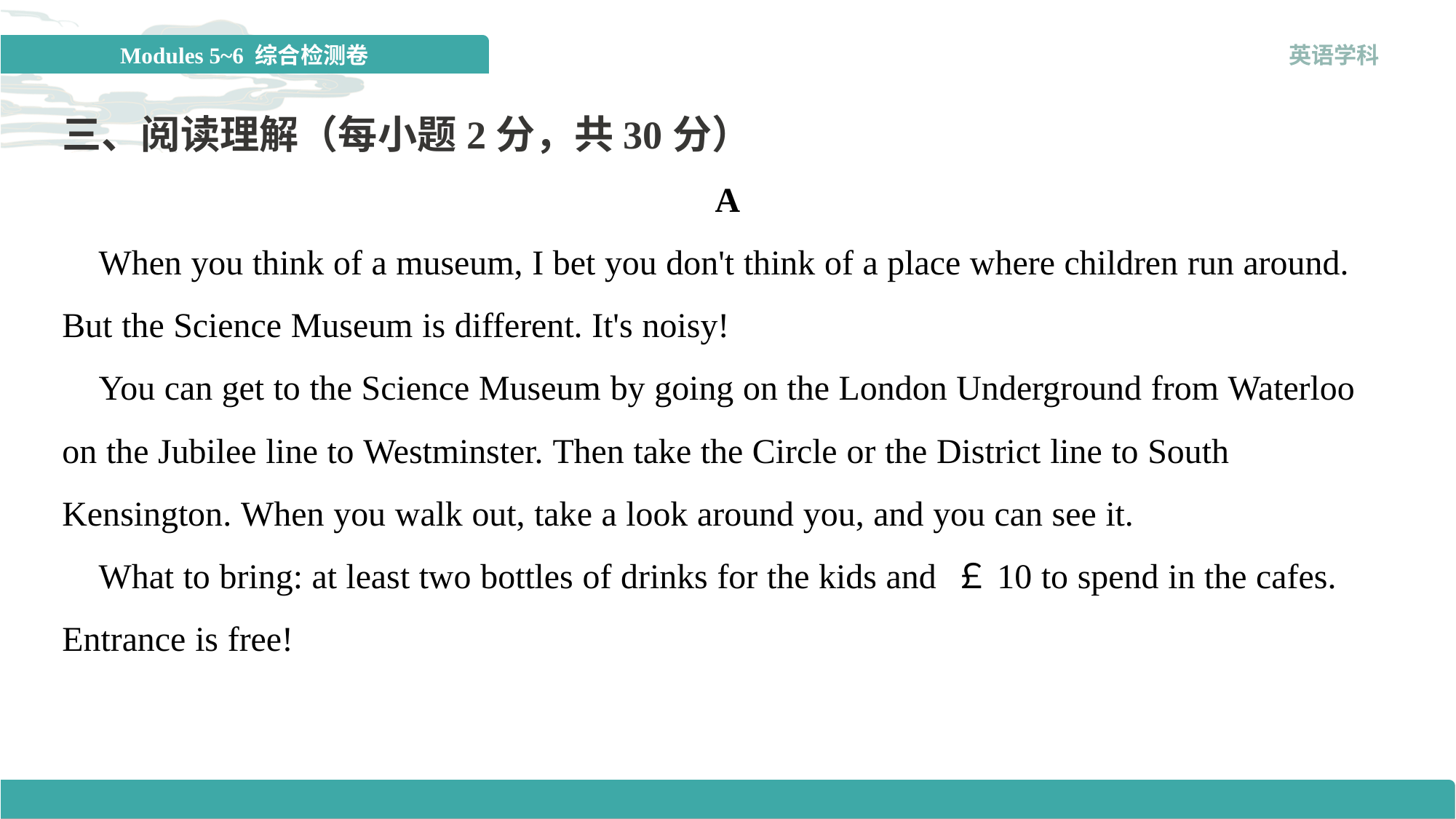

三、阅读理解（每小题2分，共30分）
A
    When you think of a museum, I bet you don't think of a place where children run around. But the Science Museum is different. It's noisy!
    You can get to the Science Museum by going on the London Underground from Waterloo on the Jubilee line to Westminster. Then take the Circle or the District line to South Kensington. When you walk out, take a look around you, and you can see it.
    What to bring: at least two bottles of drinks for the kids and ￡10 to spend in the cafes. Entrance is free!